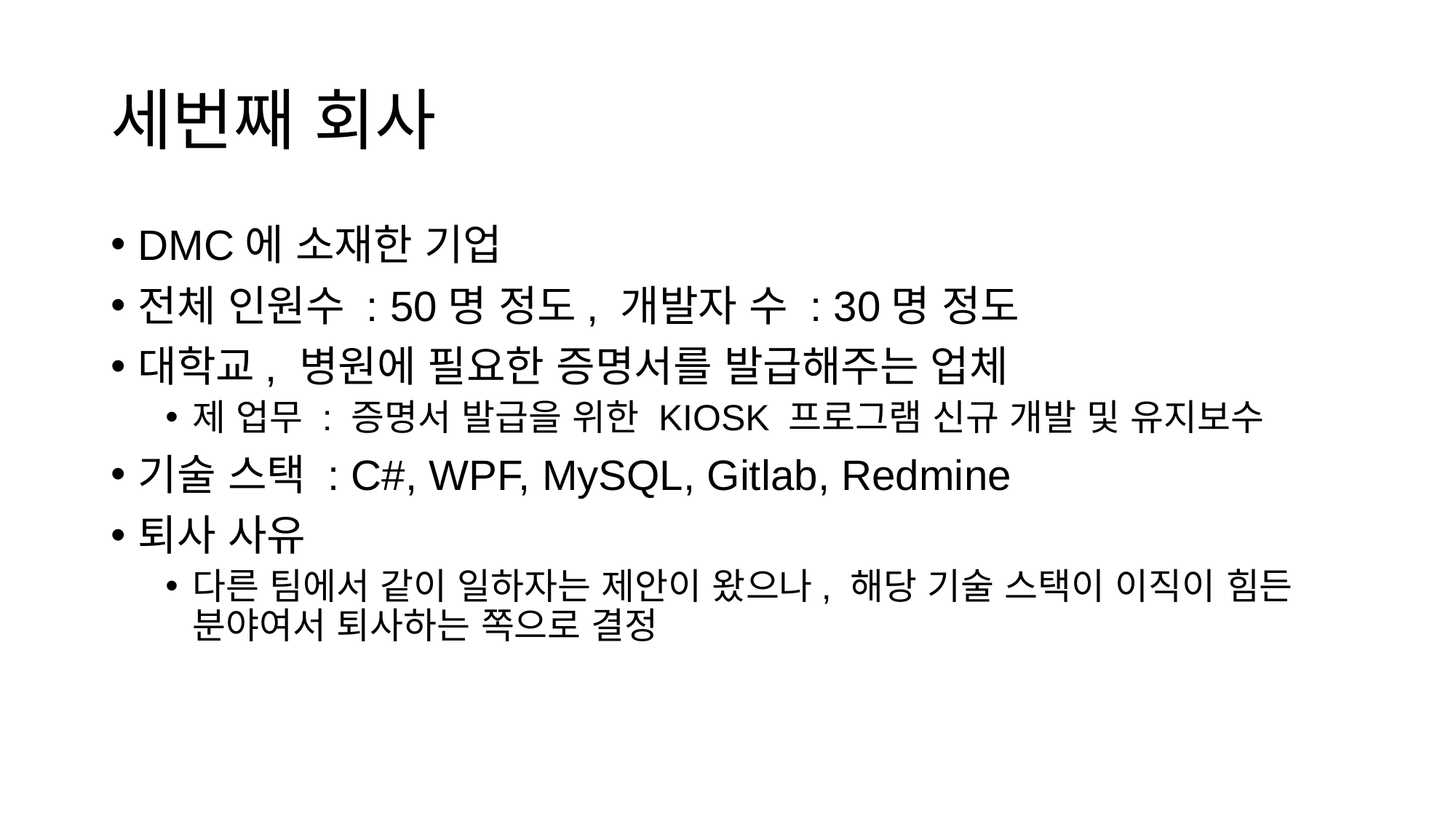

# 세번째 회사
DMC에 소재한 기업
전체 인원수 : 50명 정도, 개발자 수 : 30명 정도
대학교, 병원에 필요한 증명서를 발급해주는 업체
제 업무 : 증명서 발급을 위한 KIOSK 프로그램 신규 개발 및 유지보수
기술 스택 : C#, WPF, MySQL, Gitlab, Redmine
퇴사 사유
다른 팀에서 같이 일하자는 제안이 왔으나, 해당 기술 스택이 이직이 힘든 분야여서 퇴사하는 쪽으로 결정